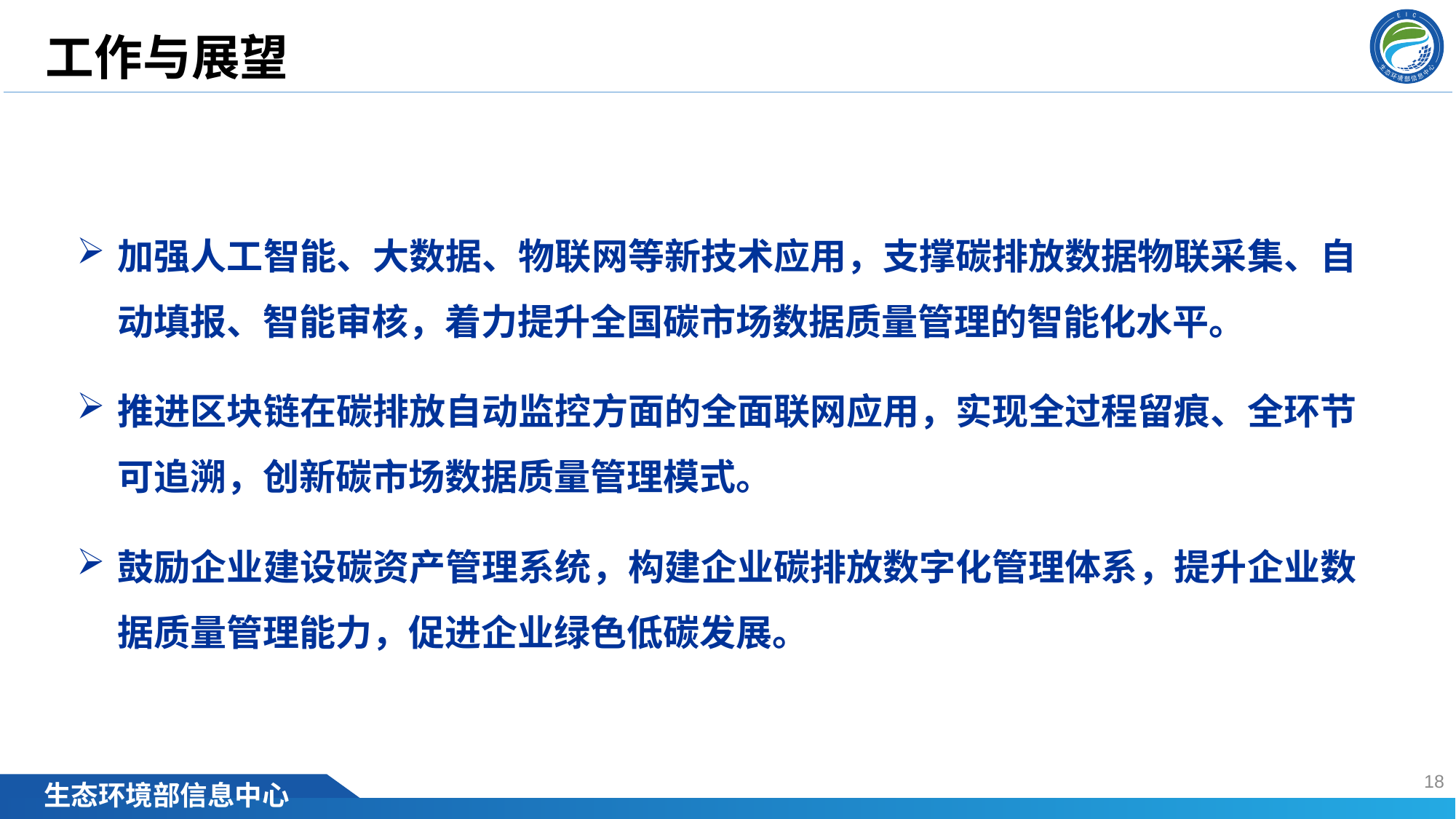

工作与展望
加强人工智能、大数据、物联网等新技术应用，支撑碳排放数据物联采集、自动填报、智能审核，着力提升全国碳市场数据质量管理的智能化水平。

推进区块链在碳排放自动监控方面的全面联网应用，实现全过程留痕、全环节可追溯，创新碳市场数据质量管理模式。

鼓励企业建设碳资产管理系统，构建企业碳排放数字化管理体系，提升企业数据质量管理能力，促进企业绿色低碳发展。
18